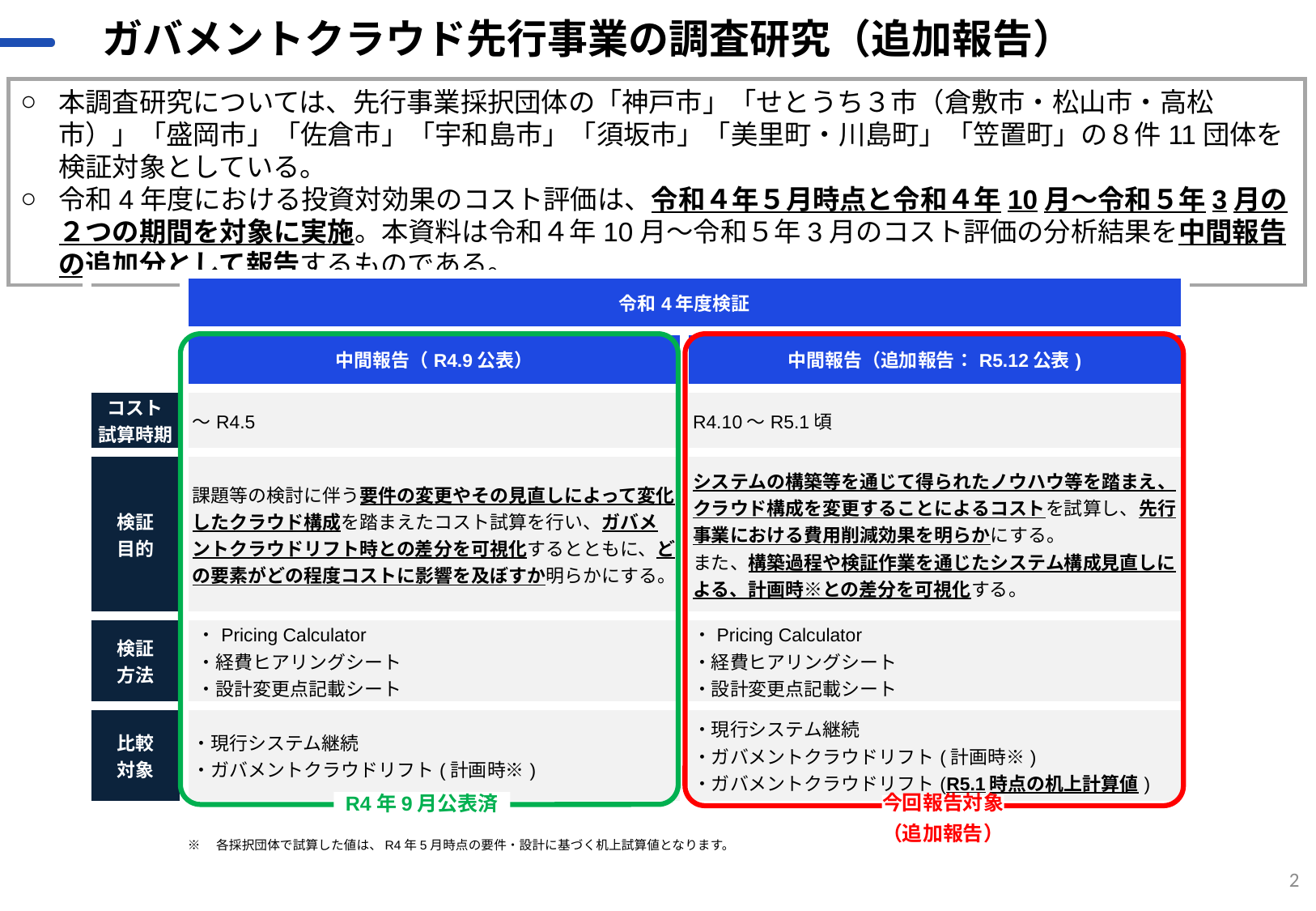

# ガバメントクラウド先行事業の調査研究（追加報告）
本調査研究については、先行事業採択団体の「神戸市」「せとうち３市（倉敷市・松山市・高松市）」「盛岡市」「佐倉市」「宇和島市」「須坂市」「美里町・川島町」「笠置町」の８件11団体を検証対象としている。
令和4年度における投資対効果のコスト評価は、令和４年５月時点と令和４年10月～令和５年3月の２つの期間を対象に実施。本資料は令和４年10月～令和５年3月のコスト評価の分析結果を中間報告の追加分として報告するものである。
|  | 令和4年度検証 |  |
| --- | --- | --- |
|  | 中間報告（R4.9公表） | 中間報告（追加報告：R5.12公表) |
| コスト 試算時期 | ～R4.5 | R4.10～R5.1頃 |
| 検証 目的 | 課題等の検討に伴う要件の変更やその見直しによって変化したクラウド構成を踏まえたコスト試算を行い、ガバメントクラウドリフト時との差分を可視化するとともに、どの要素がどの程度コストに影響を及ぼすか明らかにする。 | システムの構築等を通じて得られたノウハウ等を踏まえ、クラウド構成を変更することによるコストを試算し、先行事業における費用削減効果を明らかにする。 また、構築過程や検証作業を通じたシステム構成見直しによる、計画時※との差分を可視化する。 |
| 検証 方法 | ・Pricing Calculator ・経費ヒアリングシート ・設計変更点記載シート | ・Pricing Calculator ・経費ヒアリングシート ・設計変更点記載シート |
| 比較 対象 | ・現行システム継続 ・ガバメントクラウドリフト(計画時※) | ・現行システム継続 ・ガバメントクラウドリフト(計画時※) ・ガバメントクラウドリフト(R5.1時点の机上計算値) |

R4年9月公表済
今回報告対象
（追加報告）
※　各採択団体で試算した値は、R4年5月時点の要件・設計に基づく机上試算値となります。
2